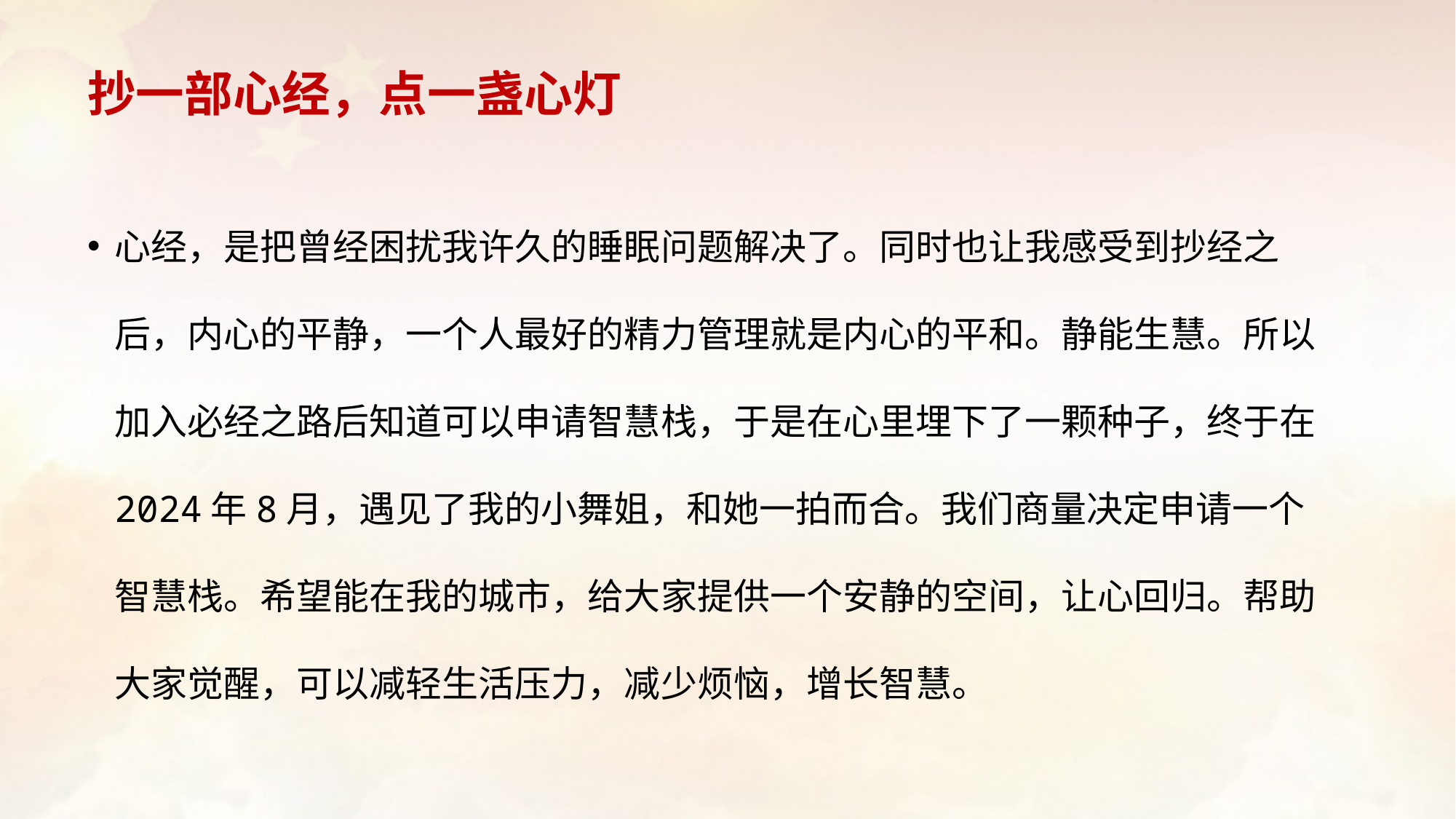

# 抄一部心经，点一盏心灯
心经，是把曾经困扰我许久的睡眠问题解决了。同时也让我感受到抄经之后，内心的平静，一个人最好的精力管理就是内心的平和。静能生慧。所以加入必经之路后知道可以申请智慧栈，于是在心里埋下了一颗种子，终于在2024年8月，遇见了我的小舞姐，和她一拍而合。我们商量决定申请一个智慧栈。希望能在我的城市，给大家提供一个安静的空间，让心回归。帮助大家觉醒，可以减轻生活压力，减少烦恼，增长智慧。